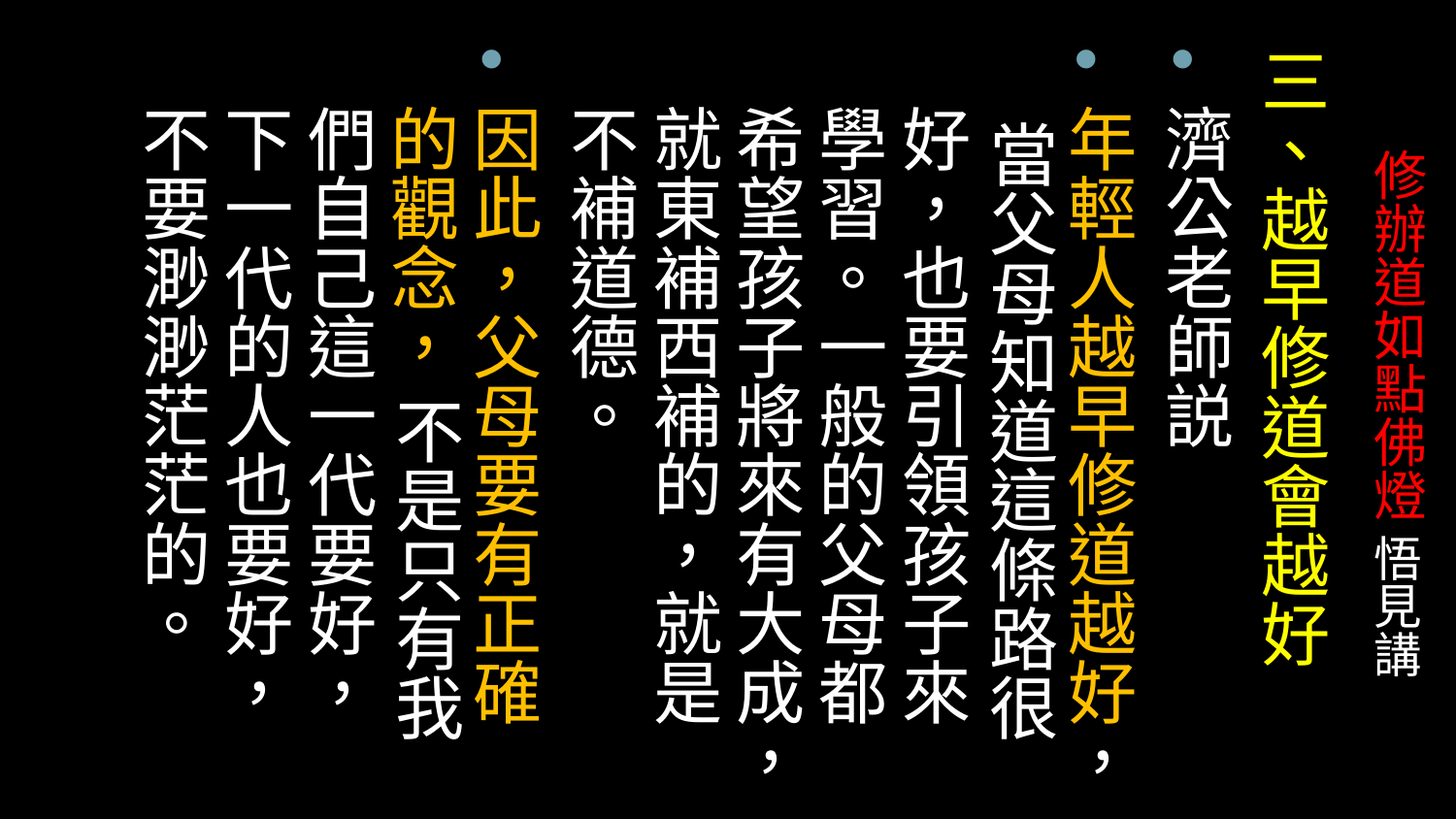

三、越早修道會越好
濟公老師説
年輕人越早修道越好， 當父母知道這條路很好，也要引領孩子來學習。一般的父母都希望孩子將來有大成，就東補西補的，就是不補道德。
因此，父母要有正確的觀念， 不是只有我們自己這一代要好，下一代的人也要好，不要渺渺茫茫的。

# 修辦道如點佛燈 悟見講